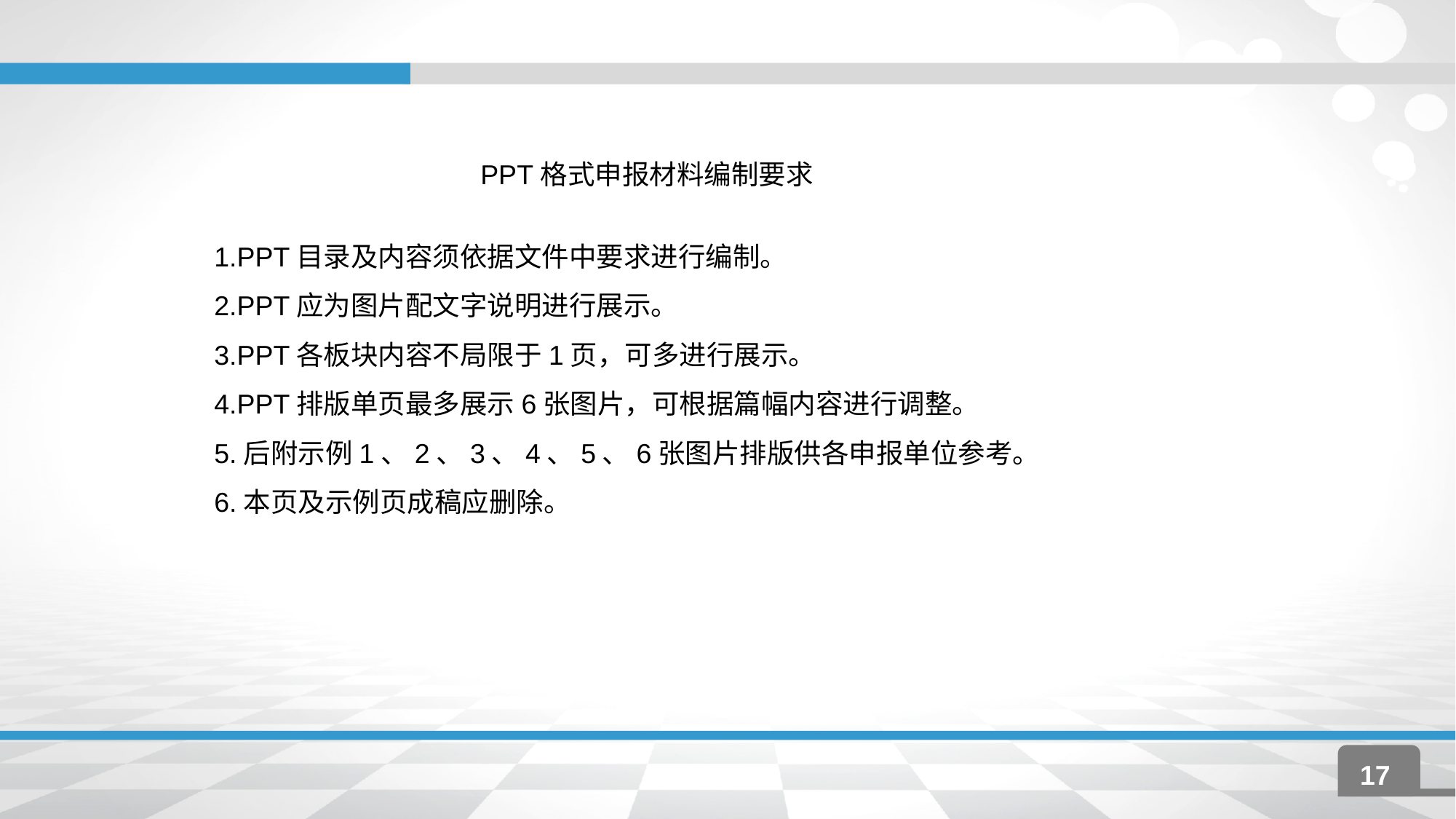

PPT格式申报材料编制要求

1.PPT目录及内容须依据文件中要求进行编制。
2.PPT应为图片配文字说明进行展示。
3.PPT各板块内容不局限于1页，可多进行展示。
4.PPT排版单页最多展示6张图片，可根据篇幅内容进行调整。
5.后附示例1、2、3、4、5、6张图片排版供各申报单位参考。
6.本页及示例页成稿应删除。